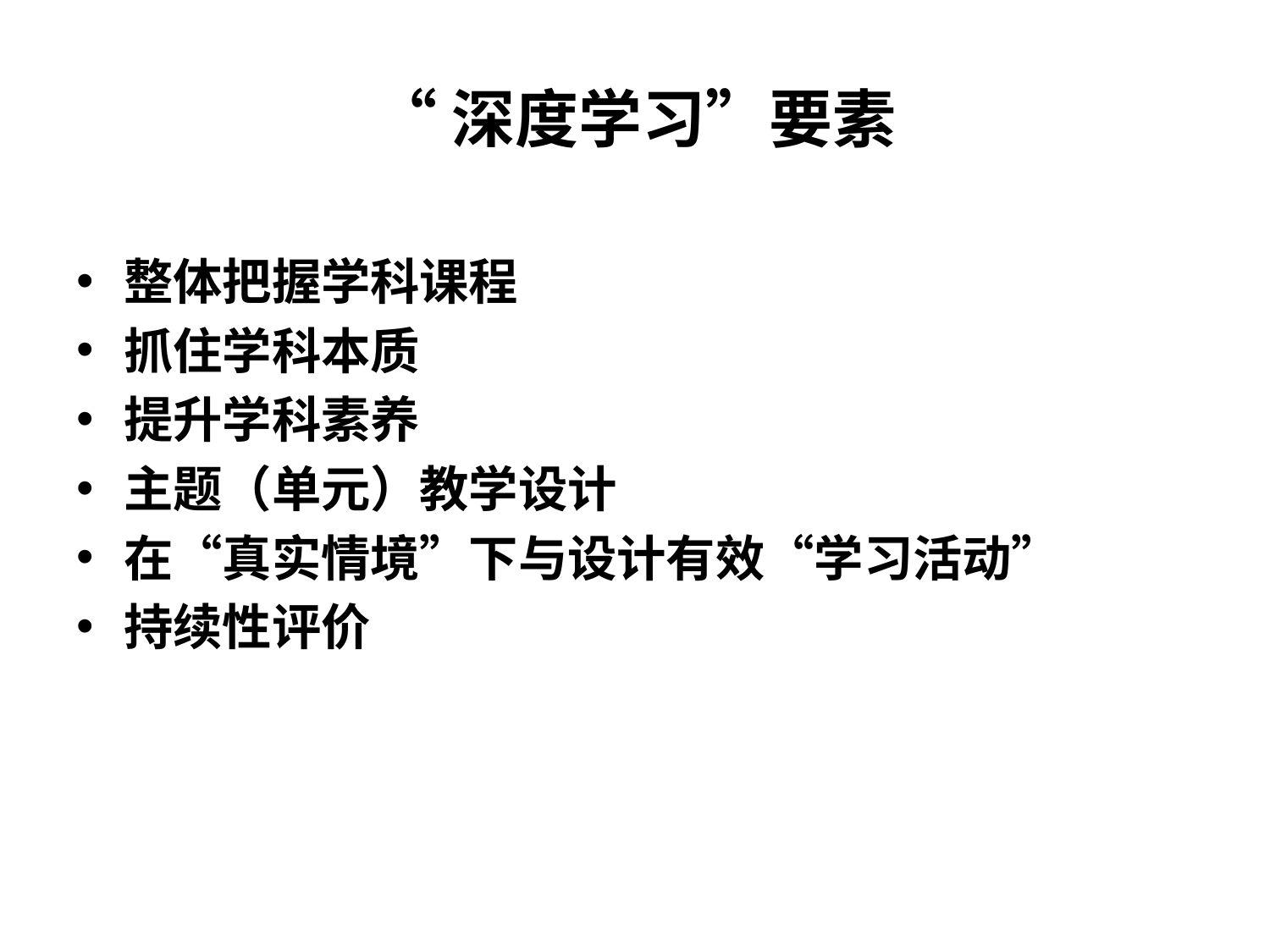

# “深度学习”要素

整体把握学科课程
抓住学科本质
提升学科素养
主题（单元）教学设计
在“真实情境”下与设计有效“学习活动”
持续性评价